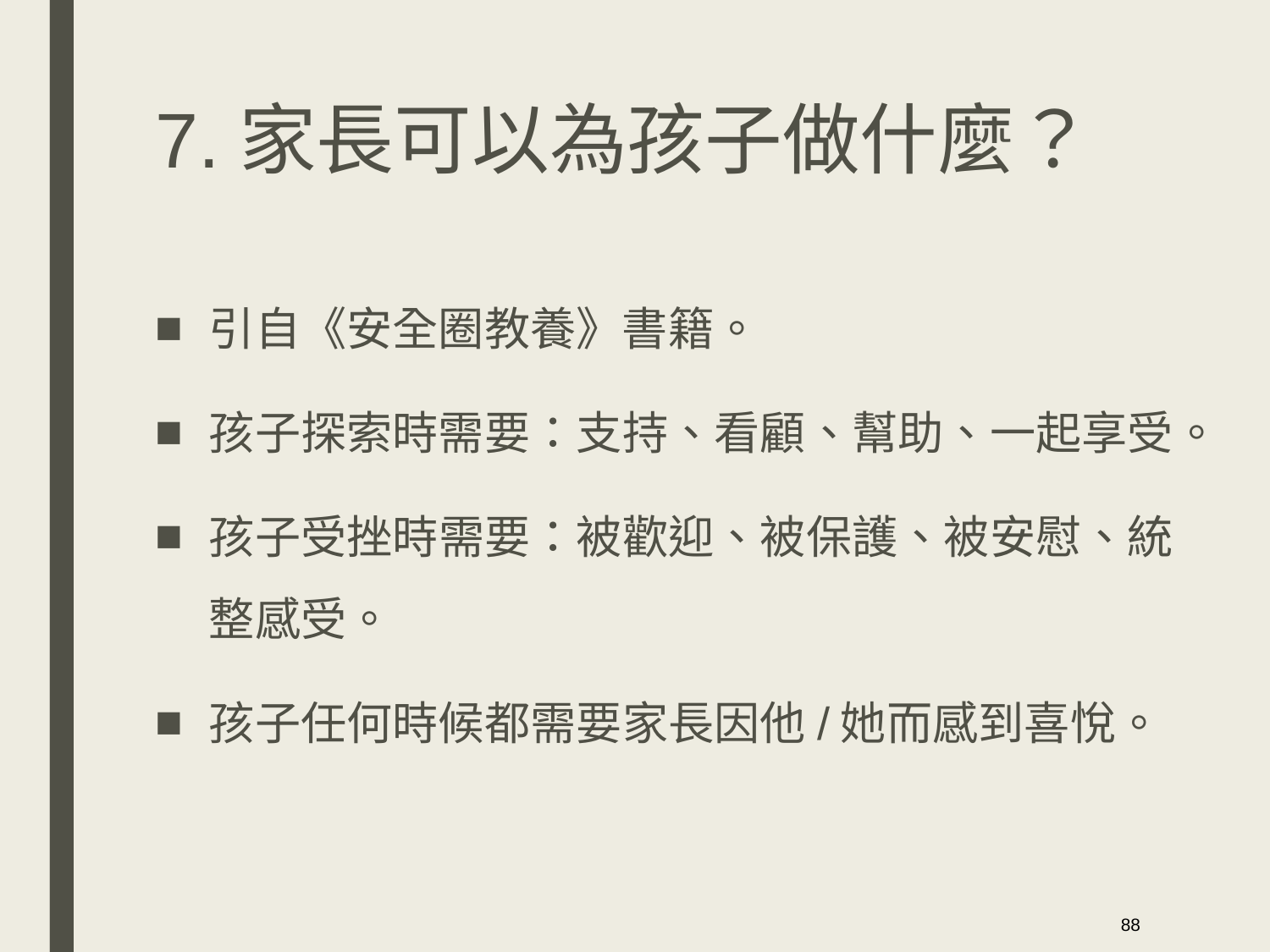

# 7.家長可以為孩子做什麼？
引自《安全圈教養》書籍。
孩子探索時需要：支持、看顧、幫助、一起享受。
孩子受挫時需要：被歡迎、被保護、被安慰、統整感受。
孩子任何時候都需要家長因他/她而感到喜悅。

88